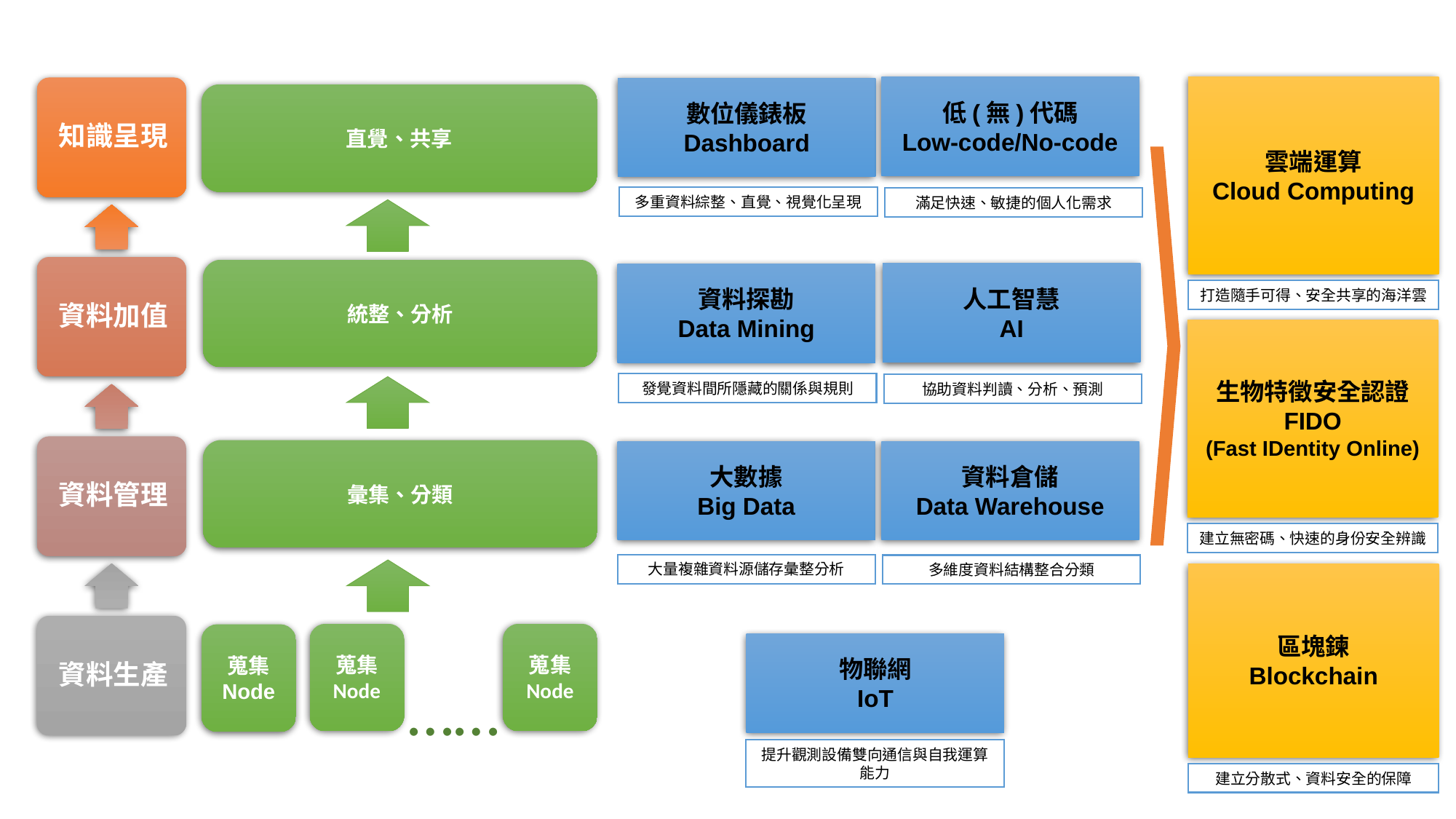

雲端運算
Cloud Computing
知識呈現

資料加值

資料管理

資料生產
低(無)代碼
Low-code/No-code
數位儀錶板
Dashboard
直覺、共享

統整、分析

彙集、分類

蒐集
Node
蒐集
Node
蒐集
Node
……

多重資料綜整、直覺、視覺化呈現
滿足快速、敏捷的個人化需求
人工智慧
AI
資料探勘
Data Mining
打造隨手可得、安全共享的海洋雲
生物特徵安全認證
FIDO
(Fast IDentity Online)
發覺資料間所隱藏的關係與規則
協助資料判讀、分析、預測
大數據
Big Data
資料倉儲
Data Warehouse
建立無密碼、快速的身份安全辨識
大量複雜資料源儲存彙整分析
多維度資料結構整合分類
區塊鍊
Blockchain
物聯網
IoT
提升觀測設備雙向通信與自我運算能力
建立分散式、資料安全的保障